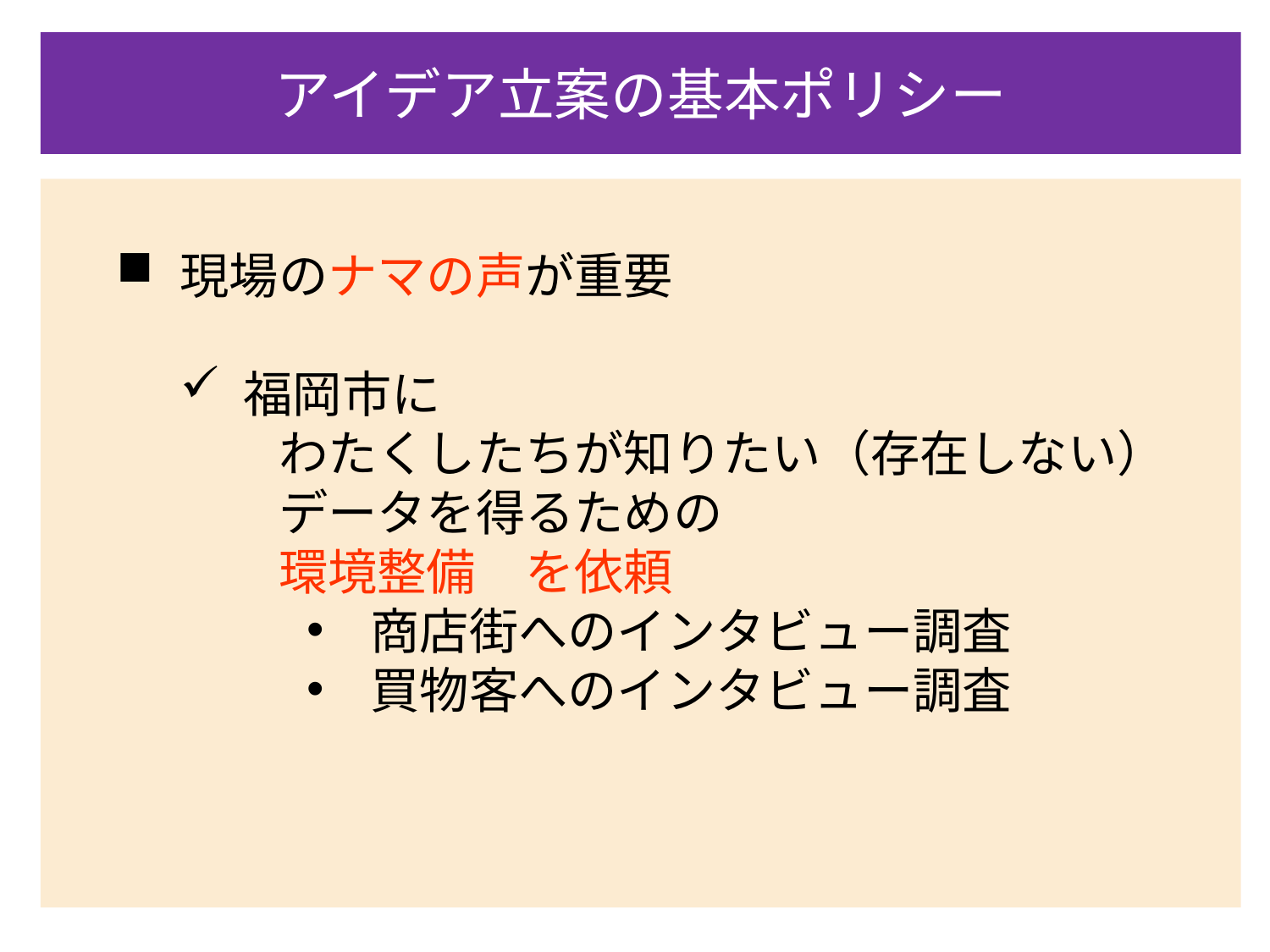

アイデア立案の基本ポリシー

現場のナマの声が重要

福岡市に
　　わたくしたちが知りたい（存在しない）
　　データを得るための
　　環境整備　を依頼
商店街へのインタビュー調査
買物客へのインタビュー調査